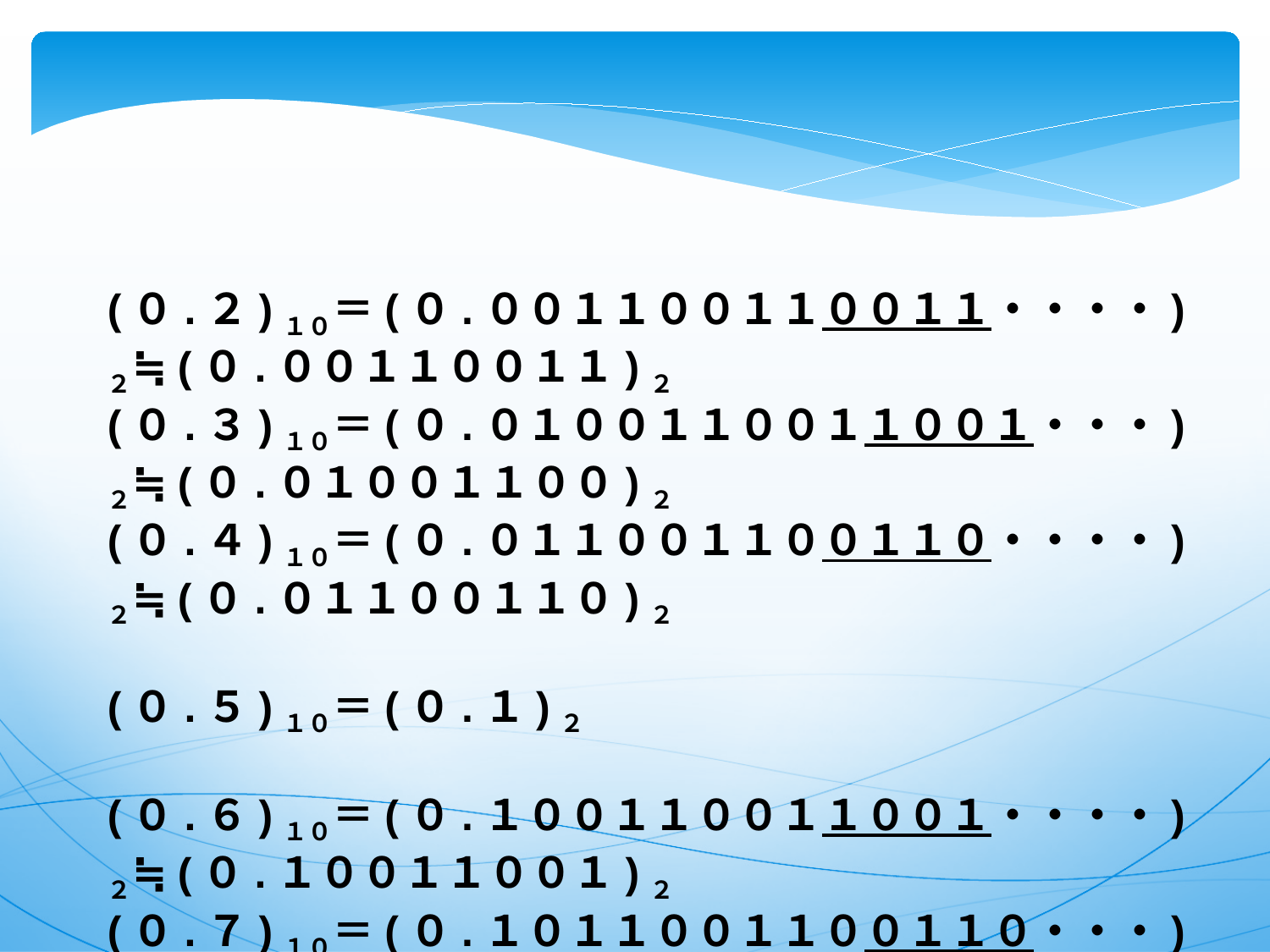

(０.２)１０＝(０.００１１００１１００１１・・・・)２≒(０.００１１００１１)２
(０.３)１０＝(０.０１００１１００１１００１・・・)２≒(０.０１００１１００)２
(０.４)１０＝(０.０１１００１１００１１０・・・・)２≒(０.０１１００１１０)２

(０.５)１０＝(０.１)２

(０.６)１０＝(０.１００１１００１１００１・・・・)２≒(０.１００１１００１)２
(０.７)１０＝(０.１０１１００１１００１１０・・・)２≒(０.１０１１００１１)２
(０.８)１０＝(０.１１００１１００１１００・・・・)２≒(０.１１００１１００)２
(０.９)１０＝(０.１１１００１１００１１００・・・)２≒(０.１１１００１１０)２